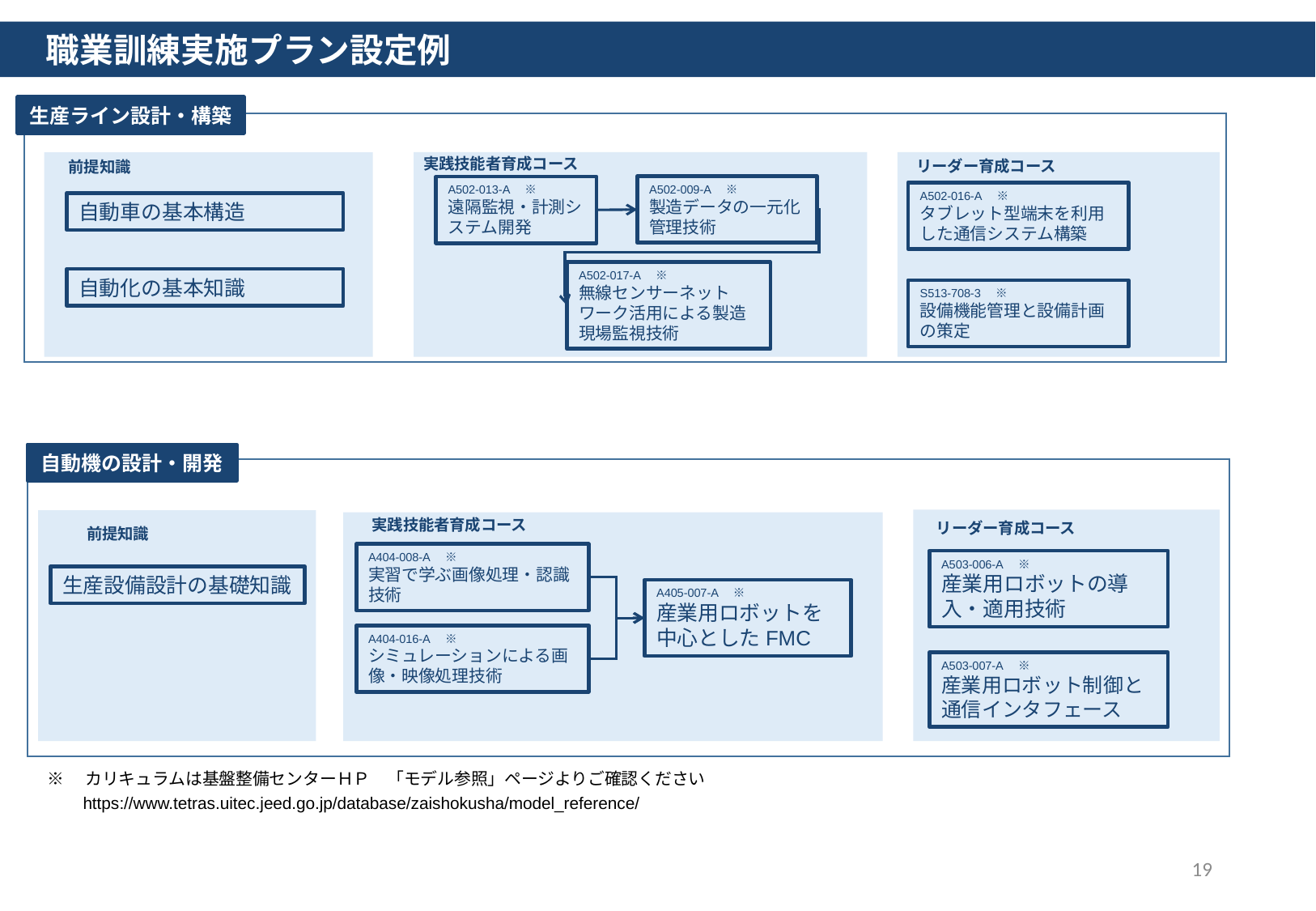

職業訓練実施プラン設定例
生産ライン設計・構築

実践技能者育成コース
リーダー育成コース
前提知識

A502-009-A　※
製造データの一元化管理技術
A502-013-A　※
遠隔監視・計測システム開発
A502-016-A　※
タブレット型端末を利用した通信システム構築
自動車の基本構造
A502-017-A　※
無線センサーネットワーク活用による製造現場監視技術
自動化の基本知識
S513-708-3　※
設備機能管理と設備計画の策定
自動機の設計・開発

実践技能者育成コース

リーダー育成コース

前提知識
A404-008-A　※
実習で学ぶ画像処理・認識技術
A503-006-A　※
産業用ロボットの導入・適用技術
生産設備設計の基礎知識
A405-007-A　※
産業用ロボットを中心としたFMC
A404-016-A　※
シミュレーションによる画像・映像処理技術
A503-007-A　※
産業用ロボット制御と通信インタフェース
※　カリキュラムは基盤整備センターＨＰ　「モデル参照」ページよりご確認ください
https://www.tetras.uitec.jeed.go.jp/database/zaishokusha/model_reference/
19